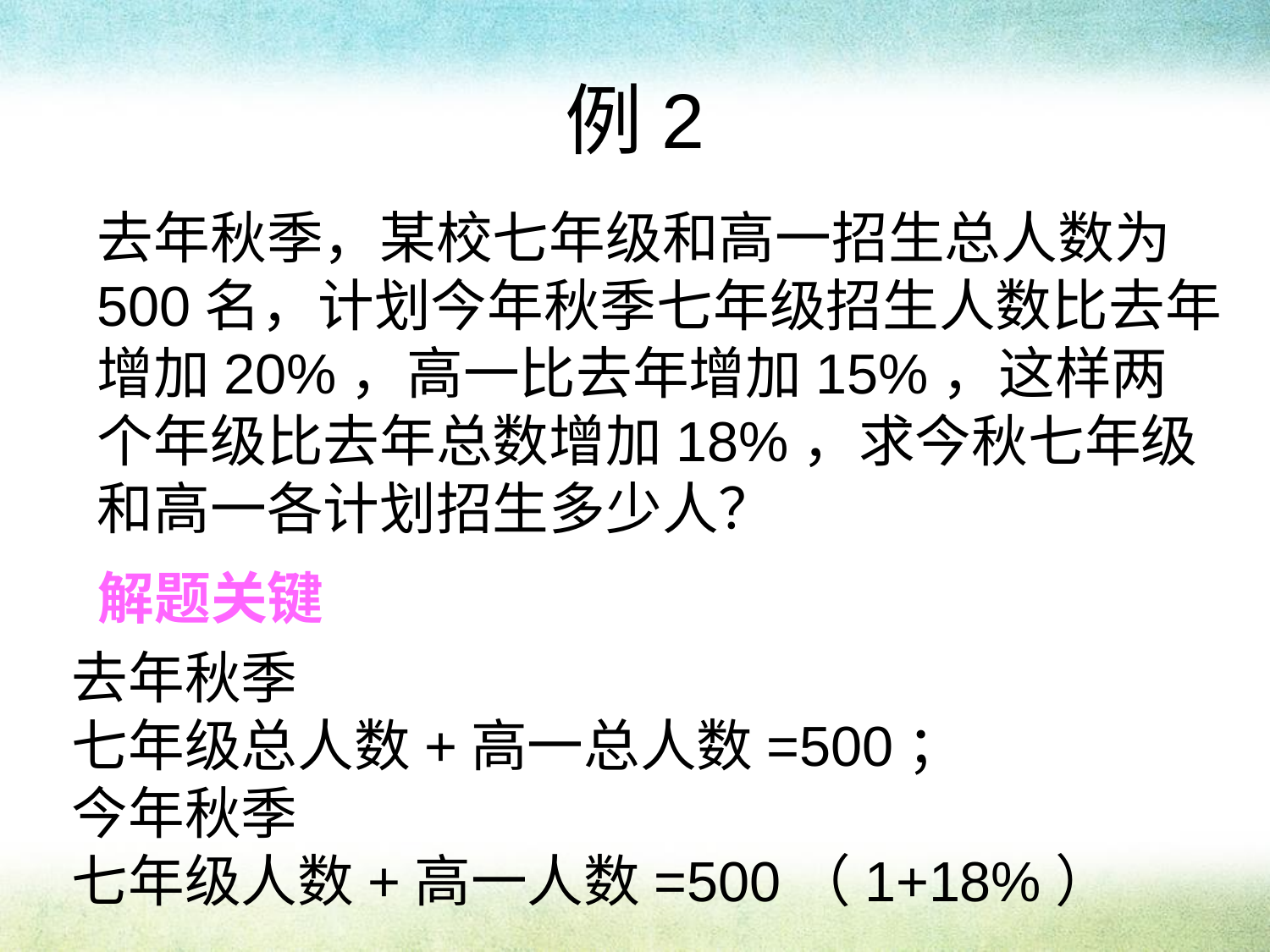

# 例2
去年秋季，某校七年级和高一招生总人数为500名，计划今年秋季七年级招生人数比去年增加20%，高一比去年增加15%，这样两个年级比去年总数增加18%，求今秋七年级和高一各计划招生多少人？
解题关键
去年秋季
七年级总人数+高一总人数=500；
今年秋季
七年级人数+高一人数=500（1+18%）